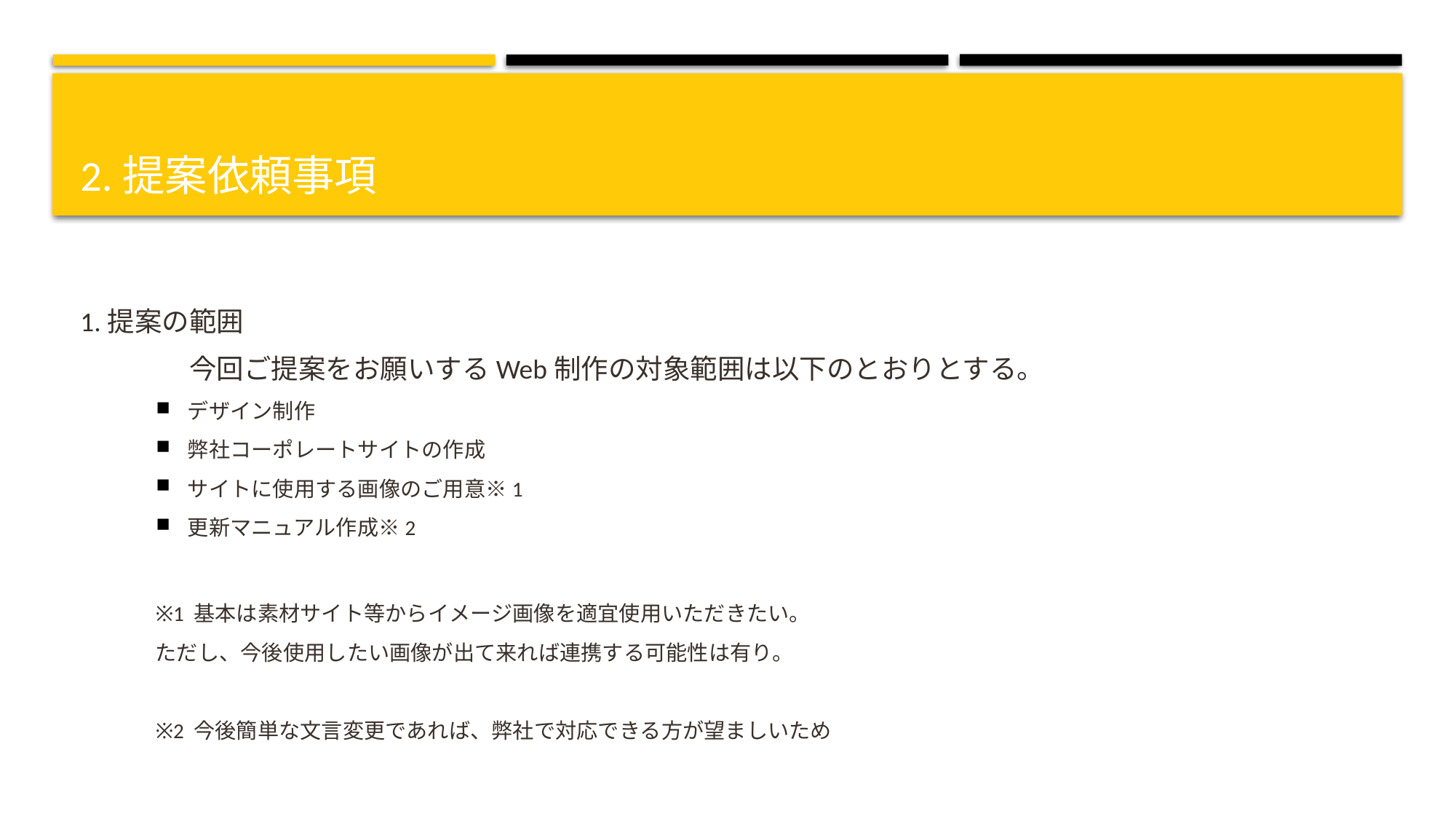

# 2.提案依頼事項
1.提案の範囲
	今回ご提案をお願いするWeb制作の対象範囲は以下のとおりとする。
デザイン制作
弊社コーポレートサイトの作成
サイトに使用する画像のご用意※1
更新マニュアル作成※2

※1 基本は素材サイト等からイメージ画像を適宜使用いただきたい。
ただし、今後使用したい画像が出て来れば連携する可能性は有り。

※2 今後簡単な文言変更であれば、弊社で対応できる方が望ましいため